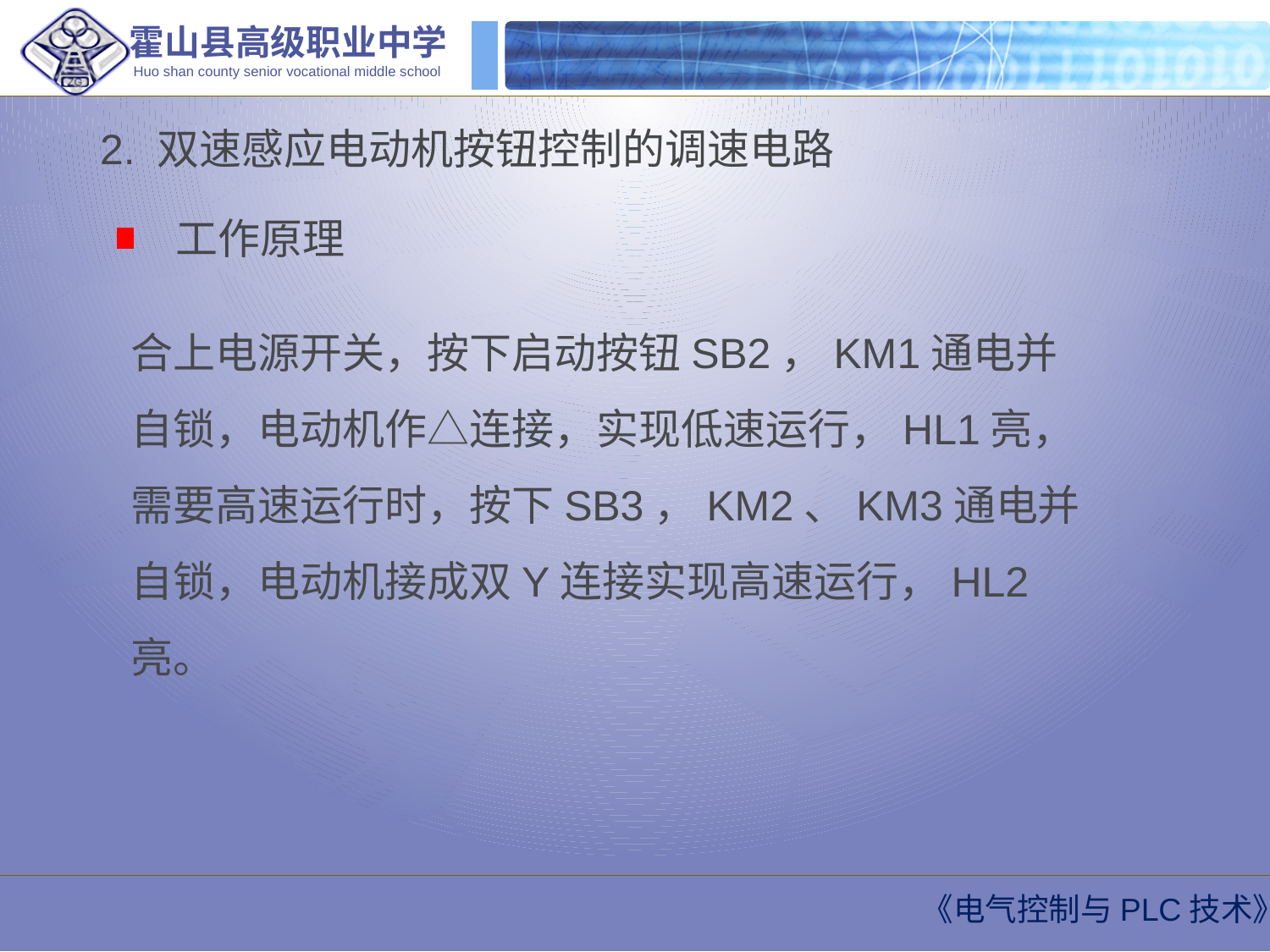

2. 双速感应电动机按钮控制的调速电路
工作原理

合上电源开关，按下启动按钮SB2，KM1通电并自锁，电动机作△连接，实现低速运行，HL1亮，需要高速运行时，按下SB3，KM2、KM3通电并自锁，电动机接成双Y连接实现高速运行，HL2亮。